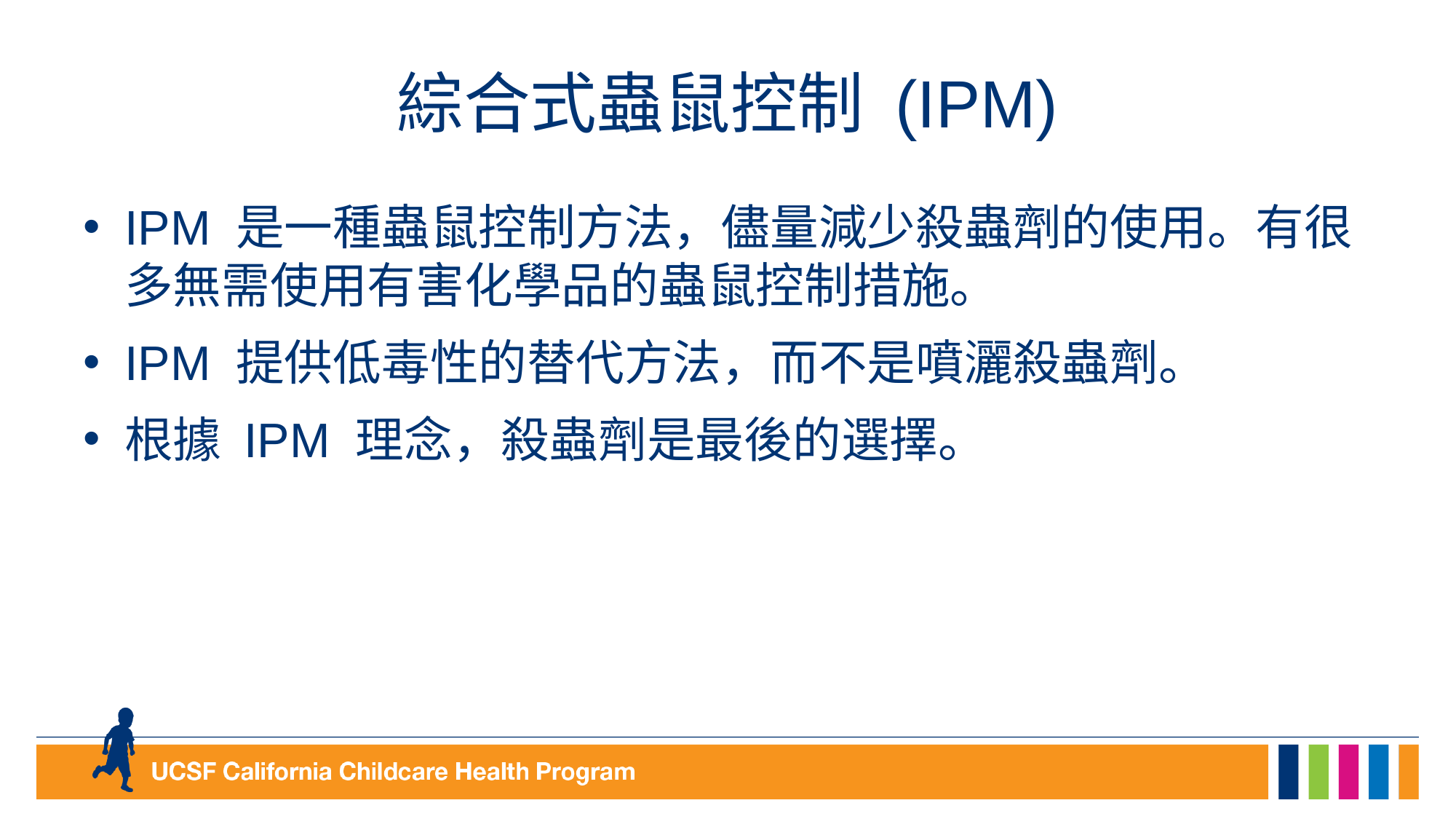

# 綜合式蟲鼠控制 (IPM)
IPM 是一種蟲鼠控制方法，儘量減少殺蟲劑的使用。有很多無需使用有害化學品的蟲鼠控制措施。
IPM 提供低毒性的替代方法，而不是噴灑殺蟲劑。
根據 IPM 理念，殺蟲劑是最後的選擇。